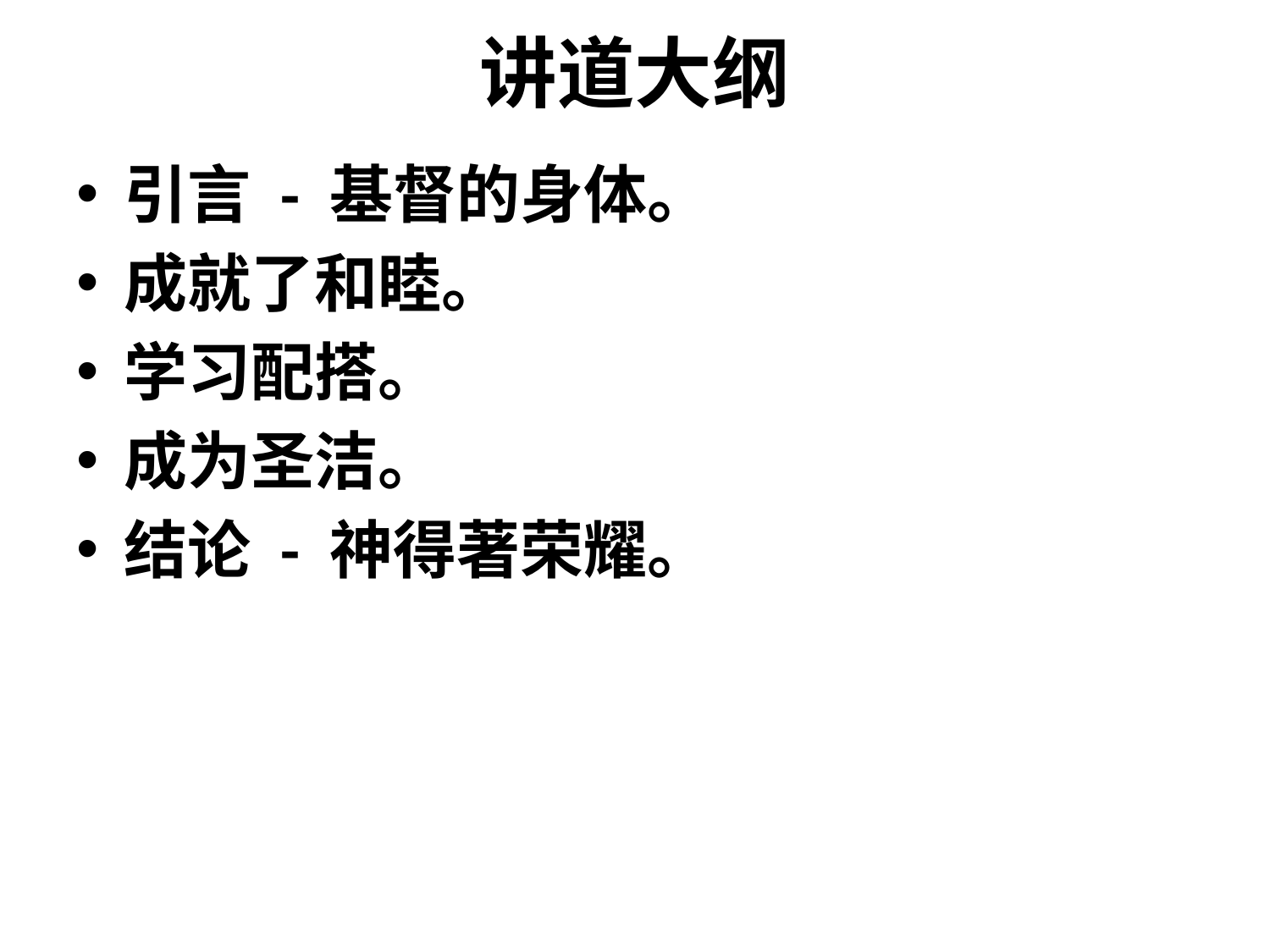

# 讲道大纲
引言 - 基督的身体。
成就了和睦。
学习配搭。
成为圣洁。
结论 - 神得著荣耀。